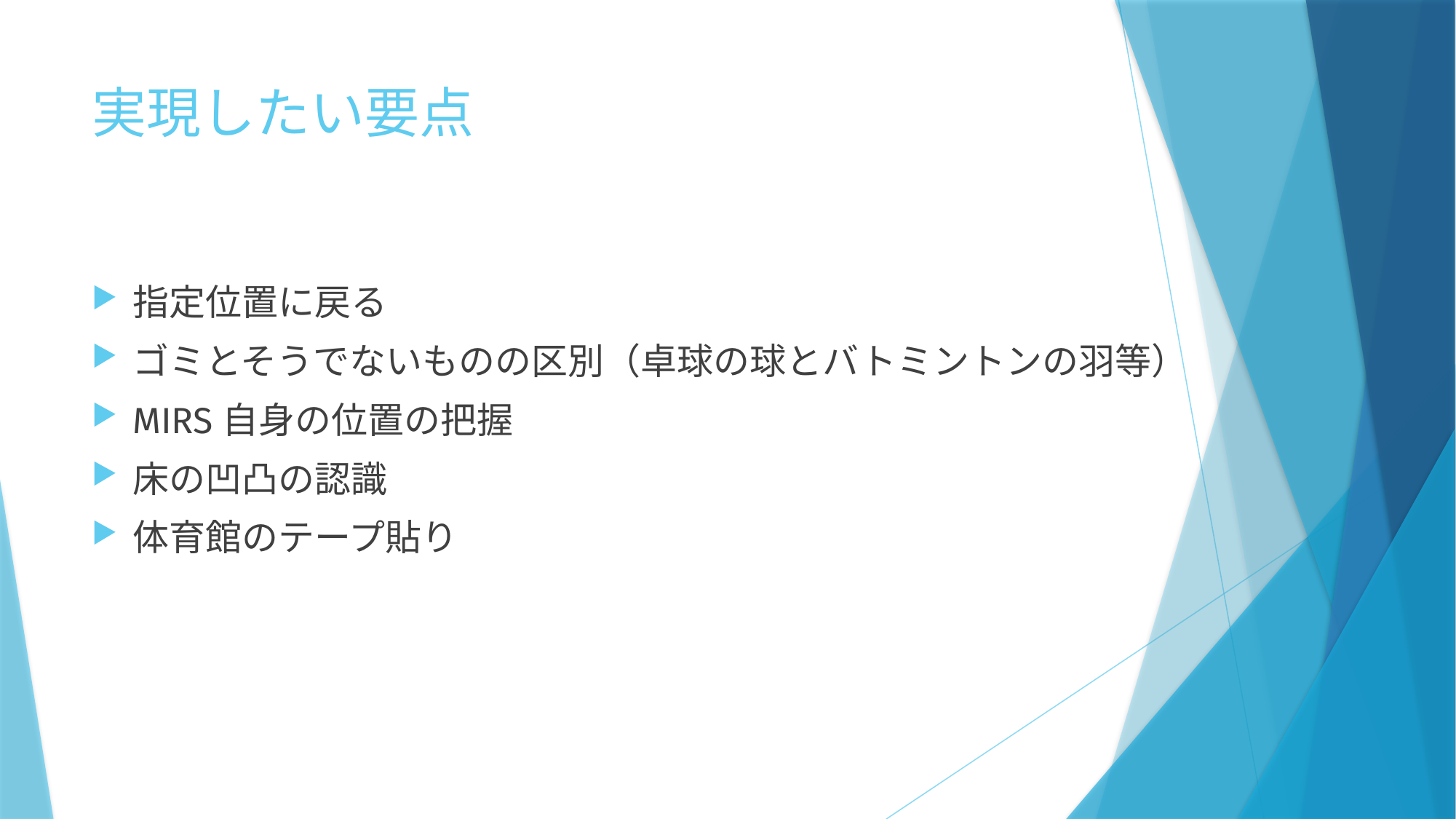

# 実現したい要点
指定位置に戻る
ゴミとそうでないものの区別（卓球の球とバトミントンの羽等）
MIRS自身の位置の把握
床の凹凸の認識
体育館のテープ貼り